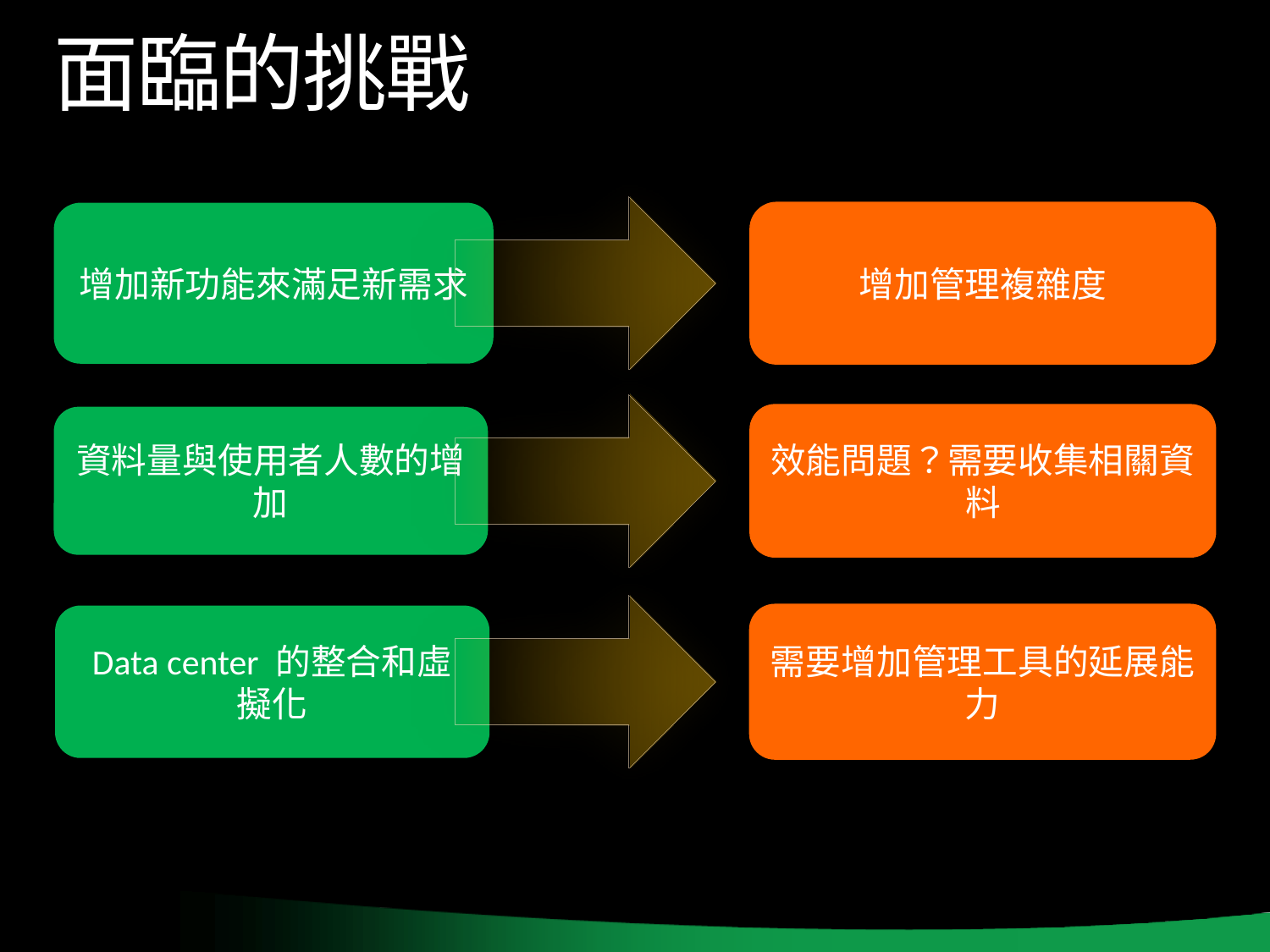

# 面臨的挑戰

增加管理複雜度
增加新功能來滿足新需求

效能問題？需要收集相關資料
資料量與使用者人數的增加

需要增加管理工具的延展能力
Data center 的整合和虛擬化